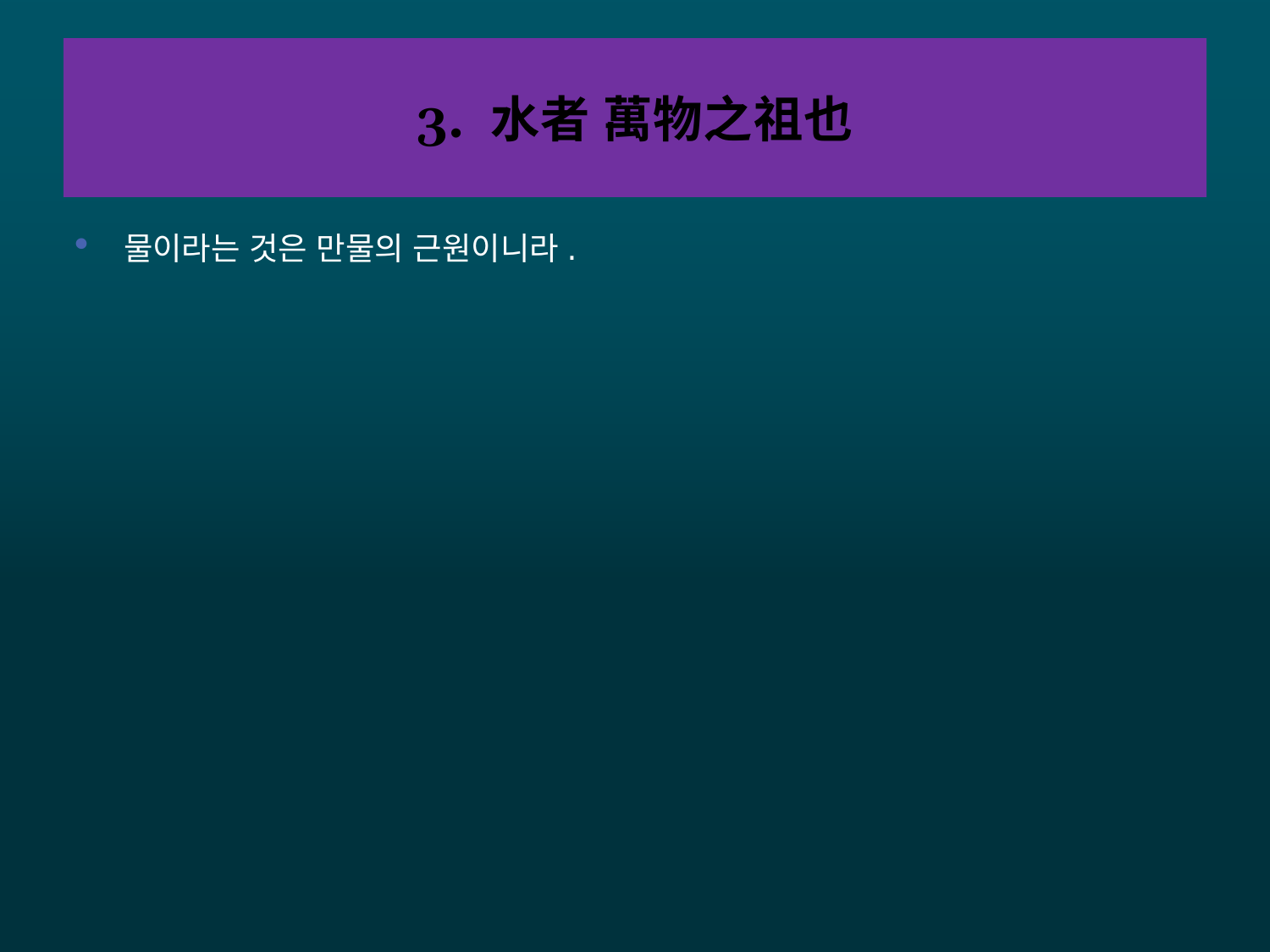

# 3. 水者 萬物之祖也
물이라는 것은 만물의 근원이니라.